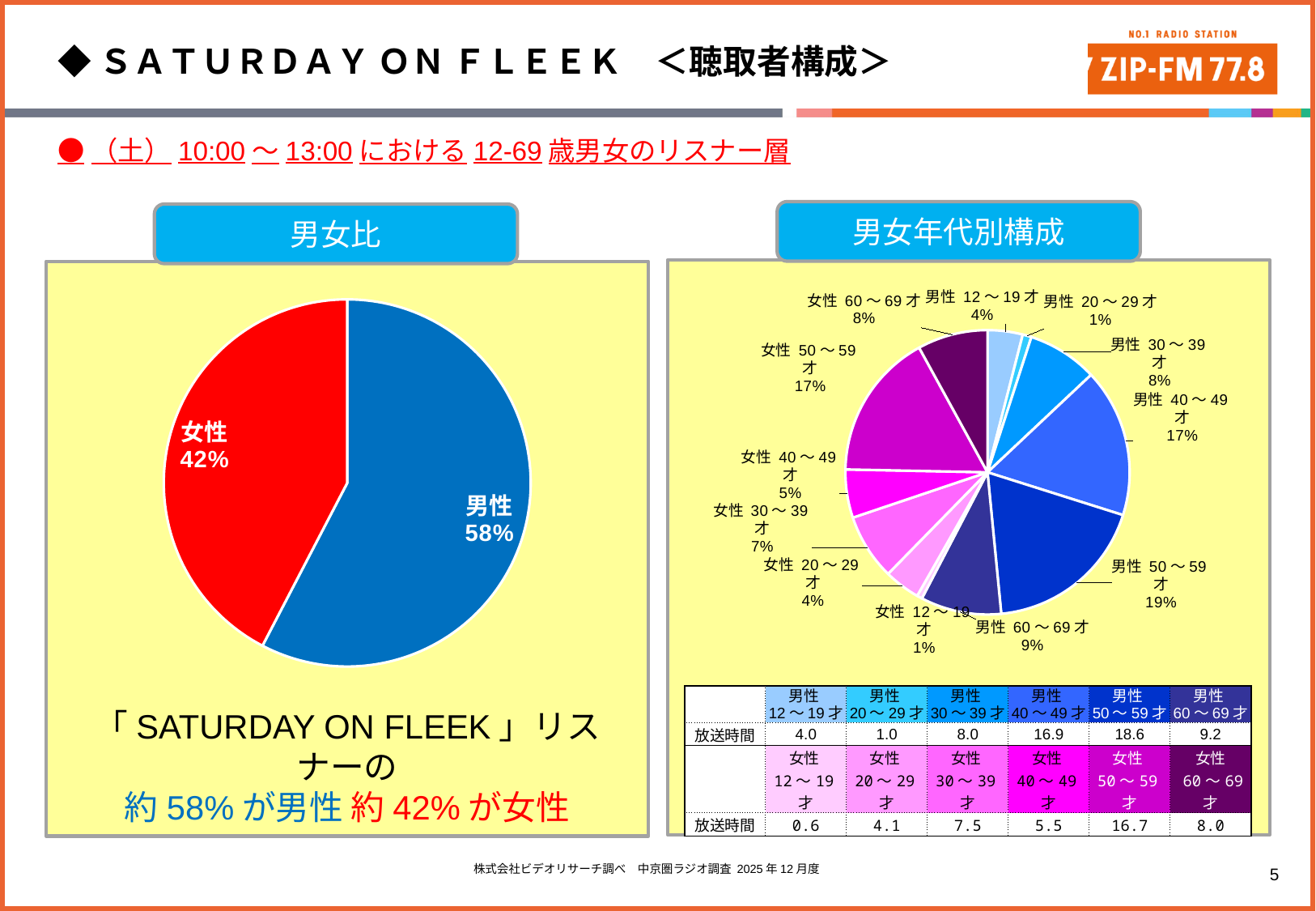

◆ＳＡＴＵＲＤＡＹ ＯＮ ＦＬＥＥＫ　＜聴取者構成＞
●（土）10:00～13:00における12-69歳男女のリスナー層
男女年代別構成
男女比

### Chart

| Category |
|---|

### Chart

| Category |
|---|

### Chart

| Category |
|---|

### Chart

| Category |  |
|---|---|
| 男性 12～19才 | 4.0 |
| 男性 20～29才 | 1.0 |
| 男性 30～39才 | 8.0 |
| 男性 40～49才 | 16.9 |
| 男性 50～59才 | 18.6 |
| 男性 60～69才 | 9.2 |
| 女性 12～19才 | 0.6 |
| 女性 20～29才 | 4.1 |
| 女性 30～39才 | 7.5 |
| 女性 40～49才 | 5.5 |
| 女性 50～59才 | 16.7 |
| 女性 60～69才 | 8.0 |

### Chart

| Category |
|---|

### Chart

| Category |  |
|---|---|
| 男性 | 57.7 |
| 女性 | 42.4 |
|  | 男性 12～19才 | 男性 20～29才 | 男性 30～39才 | 男性 40～49才 | 男性 50～59才 | 男性 60～69才 |
| --- | --- | --- | --- | --- | --- | --- |
| 放送時間 | 4.0 | 1.0 | 8.0 | 16.9 | 18.6 | 9.2 |
|  | 女性 12～19才 | 女性 20～29才 | 女性 30～39才 | 女性 40～49才 | 女性 50～59才 | 女性 60～69才 |
| 放送時間 | 0.6 | 4.1 | 7.5 | 5.5 | 16.7 | 8.0 |
「SATURDAY ON FLEEK」リスナーの
約58%が男性 約42%が女性
株式会社ビデオリサーチ調べ　中京圏ラジオ調査 2025年12月度